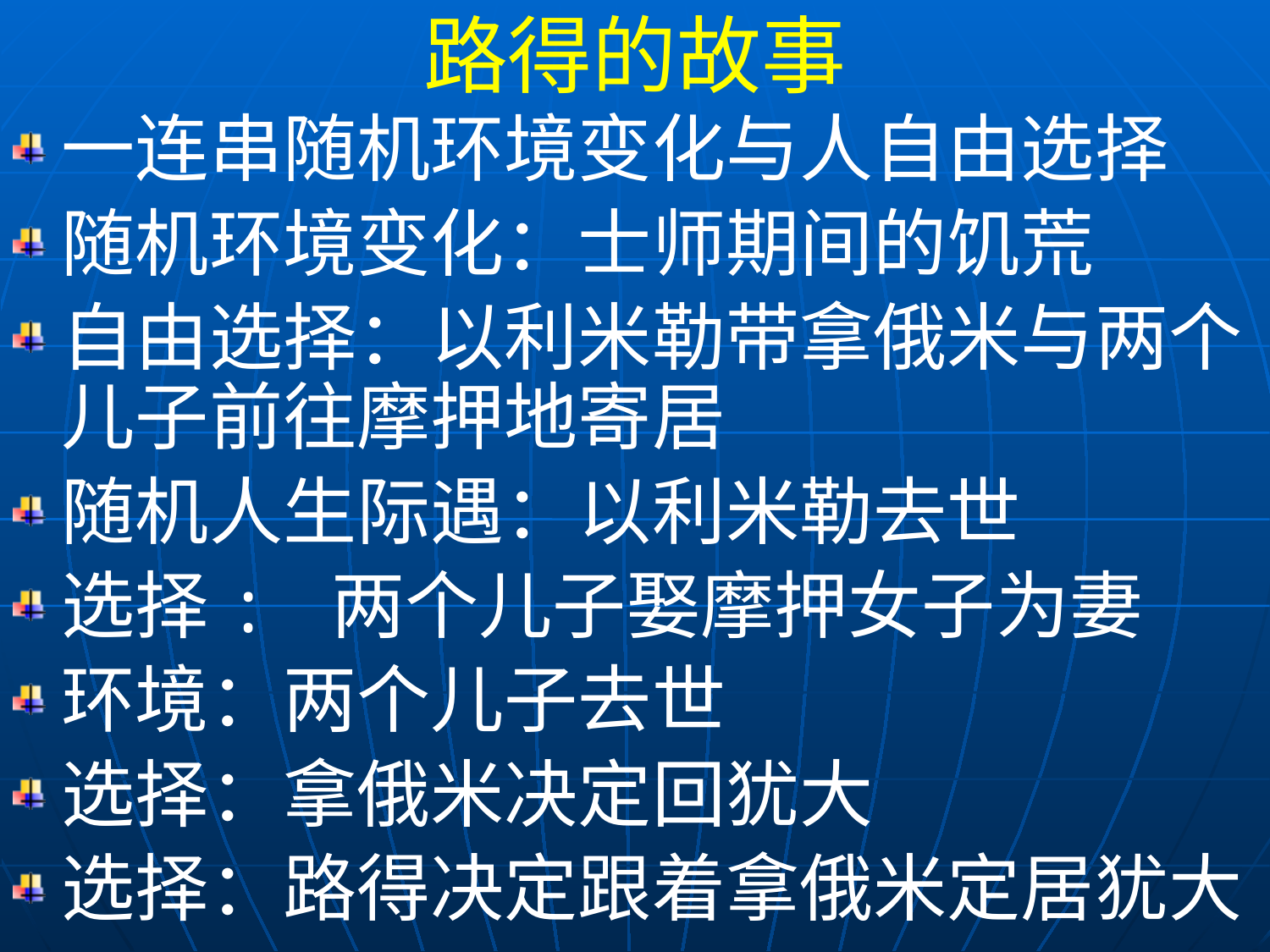

路得的故事
一连串随机环境变化与人自由选择
随机环境变化：士师期间的饥荒
自由选择：以利米勒带拿俄米与两个儿子前往摩押地寄居
随机人生际遇：以利米勒去世
选择: 两个儿子娶摩押女子为妻
环境：两个儿子去世
选择：拿俄米决定回犹大
选择：路得决定跟着拿俄米定居犹大